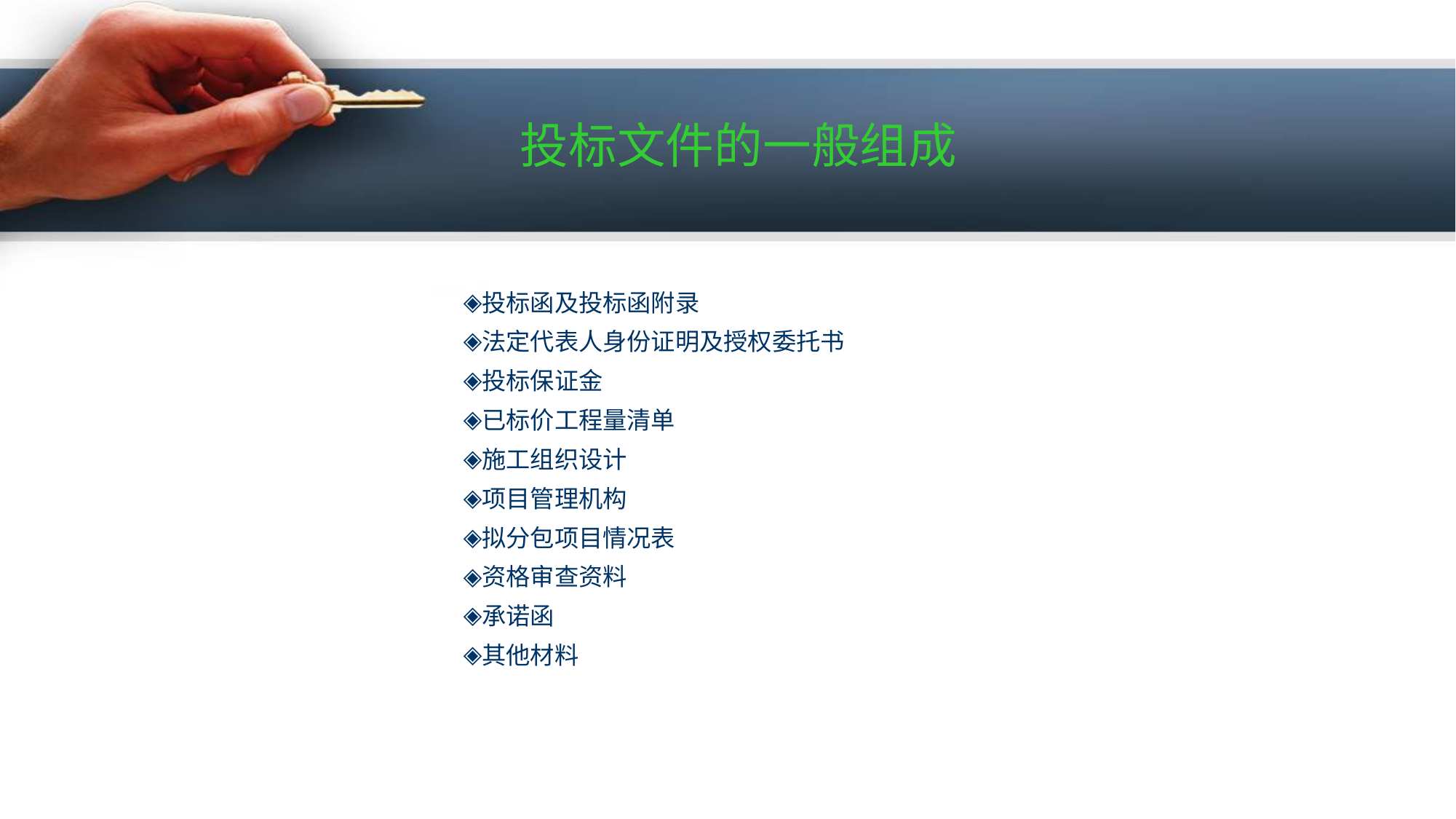

投标文件的一般组成
投标函及投标函附录
法定代表人身份证明及授权委托书
投标保证金
已标价工程量清单
施工组织设计
项目管理机构
拟分包项目情况表
资格审查资料
承诺函
其他材料